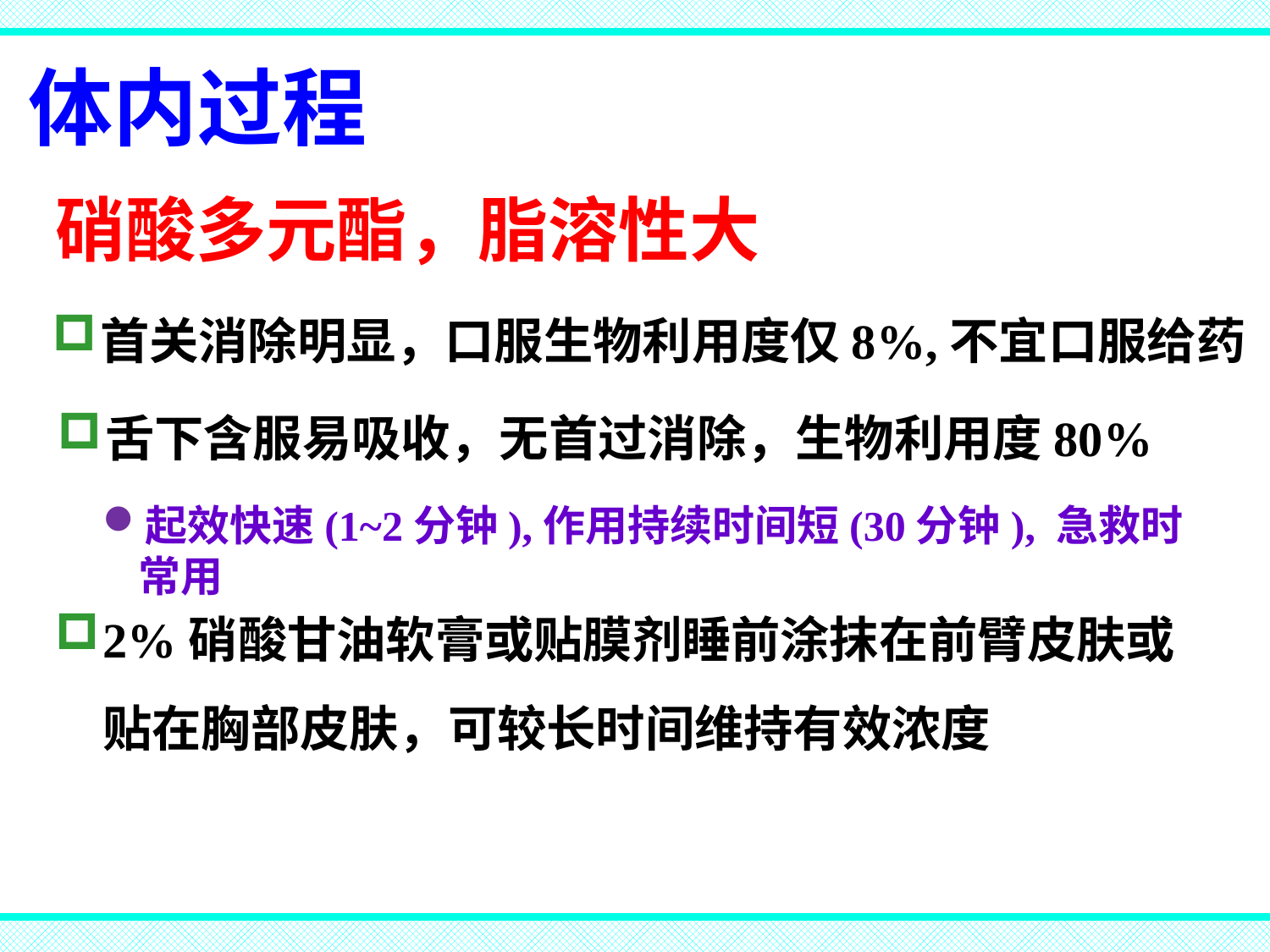

体内过程
硝酸多元酯，脂溶性大
首关消除明显，口服生物利用度仅8%,不宜口服给药
舌下含服易吸收，无首过消除，生物利用度80%
起效快速(1~2分钟),作用持续时间短(30分钟), 急救时常用
2%硝酸甘油软膏或贴膜剂睡前涂抹在前臂皮肤或贴在胸部皮肤，可较长时间维持有效浓度